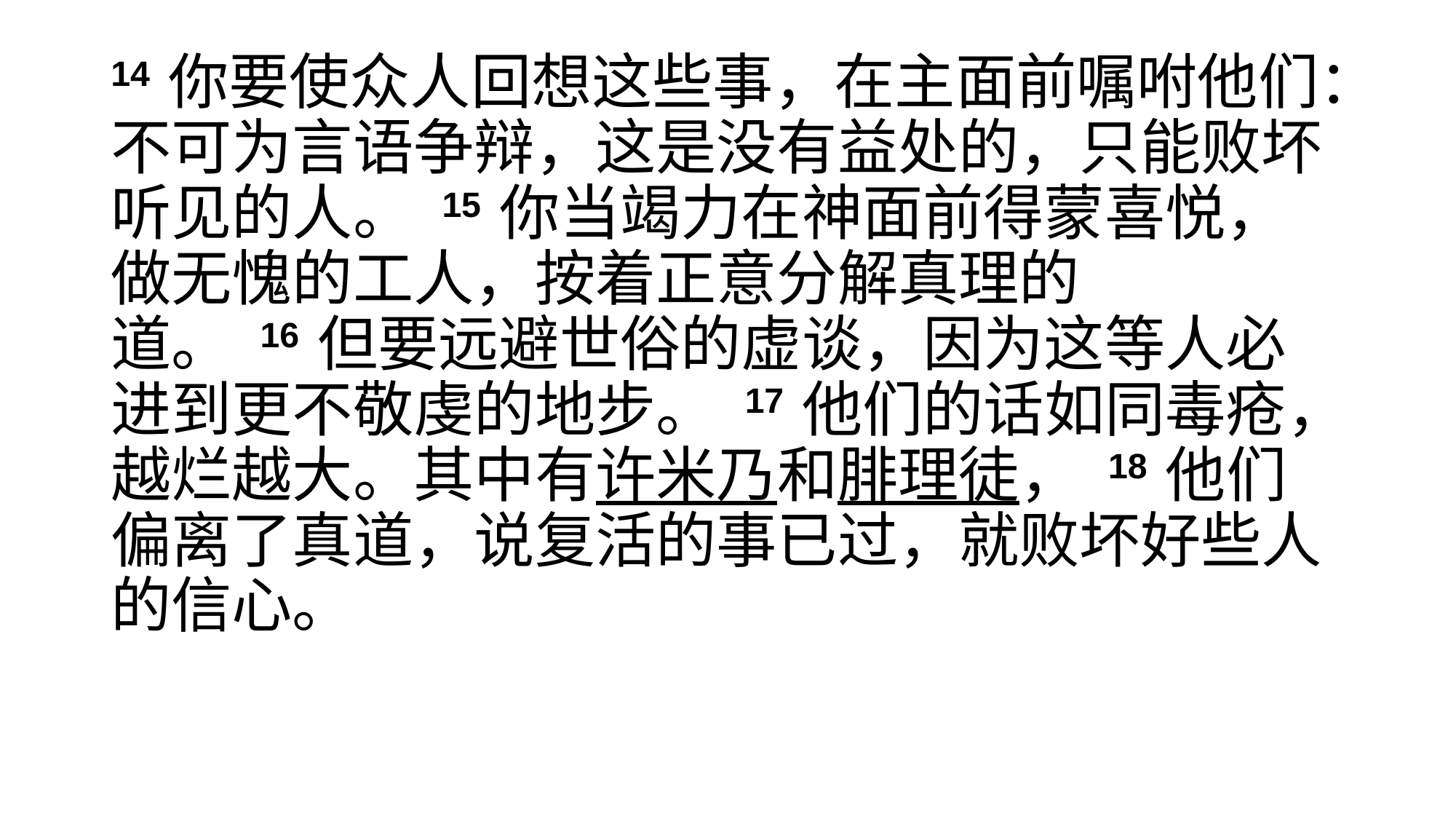

14 你要使众人回想这些事，在主面前嘱咐他们：不可为言语争辩，这是没有益处的，只能败坏听见的人。 15 你当竭力在神面前得蒙喜悦，做无愧的工人，按着正意分解真理的道。 16 但要远避世俗的虚谈，因为这等人必进到更不敬虔的地步。 17 他们的话如同毒疮，越烂越大。其中有许米乃和腓理徒， 18 他们偏离了真道，说复活的事已过，就败坏好些人的信心。